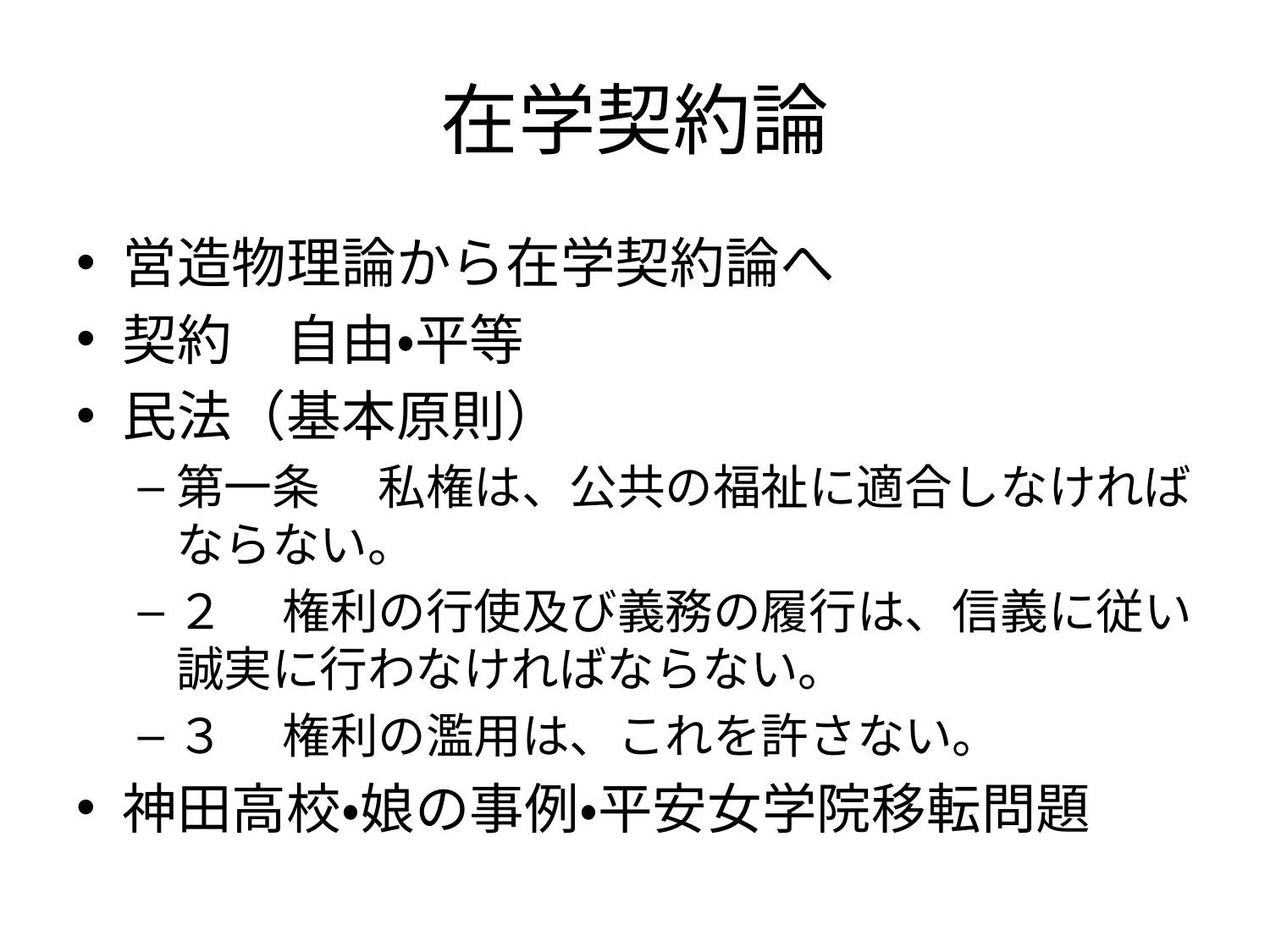

# 在学契約論
営造物理論から在学契約論へ
契約　自由・平等
民法（基本原則）
第一条 　私権は、公共の福祉に適合しなければならない。
２ 　権利の行使及び義務の履行は、信義に従い誠実に行わなければならない。
３ 　権利の濫用は、これを許さない。
神田高校・娘の事例・平安女学院移転問題